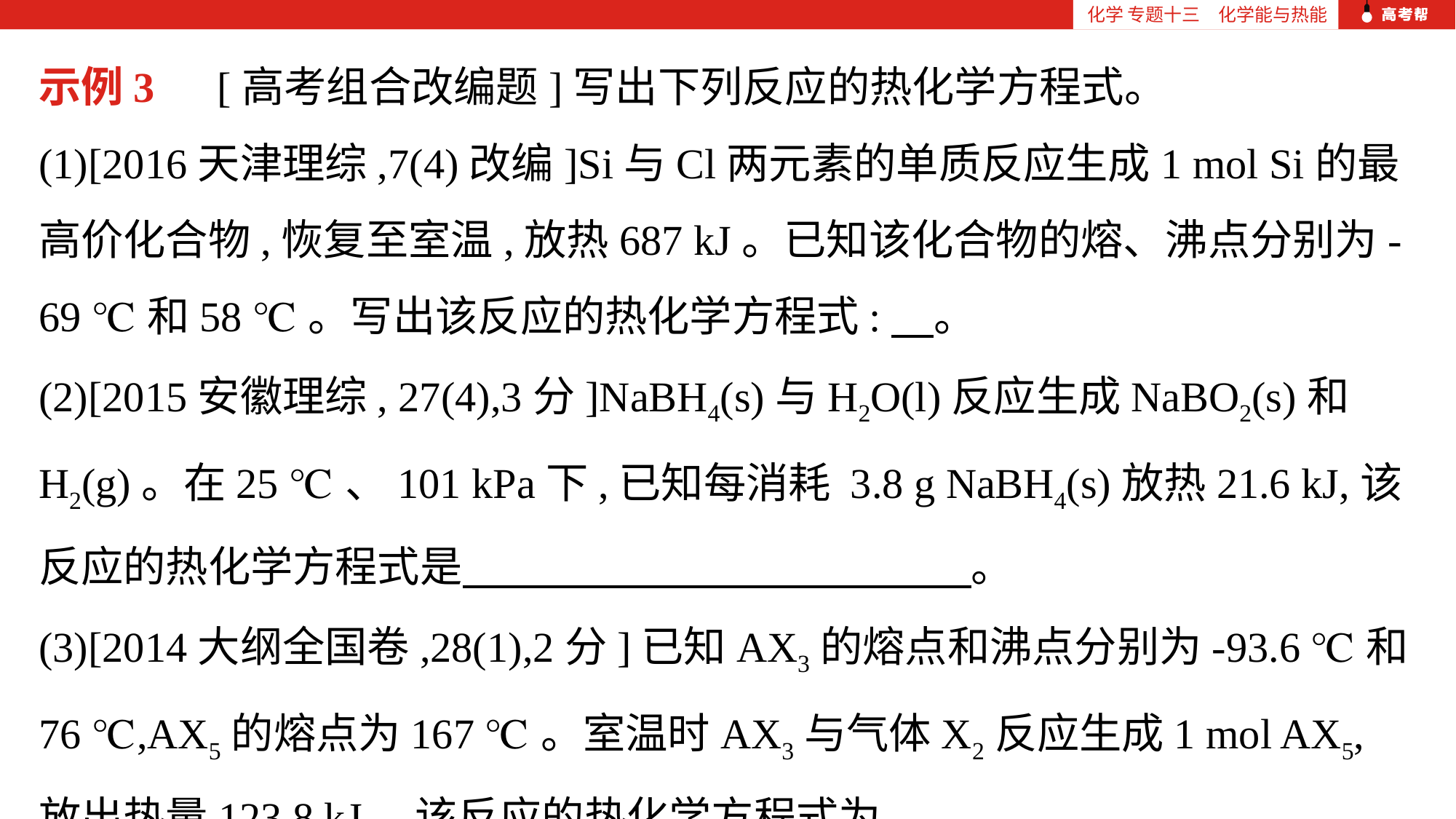

化学 专题十三　化学能与热能

示例3　[高考组合改编题]写出下列反应的热化学方程式。
(1)[2016天津理综,7(4)改编]Si与Cl两元素的单质反应生成1 mol Si的最高价化合物,恢复至室温,放热687 kJ。已知该化合物的熔、沸点分别为-69 ℃和58 ℃。写出该反应的热化学方程式:　。
(2)[2015安徽理综, 27(4),3分]NaBH4(s)与H2O(l)反应生成NaBO2(s)和H2(g)。在25 ℃、101 kPa下,已知每消耗 3.8 g NaBH4(s)放热21.6 kJ,该反应的热化学方程式是　　　　　　　　　　　　。
(3)[2014大纲全国卷,28(1),2分]已知AX3的熔点和沸点分别为-93.6 ℃和76 ℃,AX5的熔点为167 ℃。室温时AX3与气体X2反应生成1 mol AX5,放出热量123.8 kJ。该反应的热化学方程式为　　　　　　。